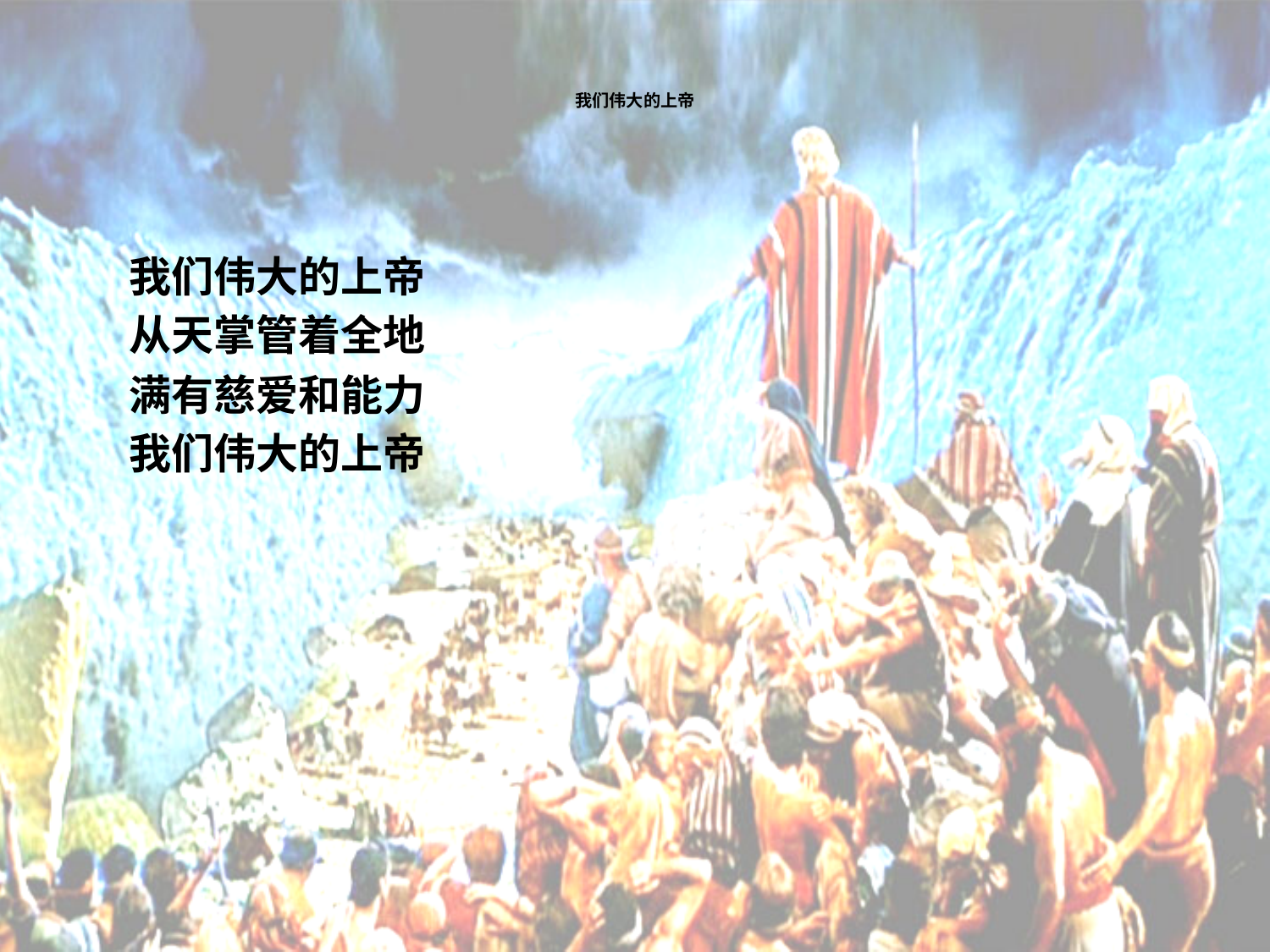

# 我们伟大的上帝
我们伟大的上帝
从天掌管着全地
满有慈爱和能力
我们伟大的上帝